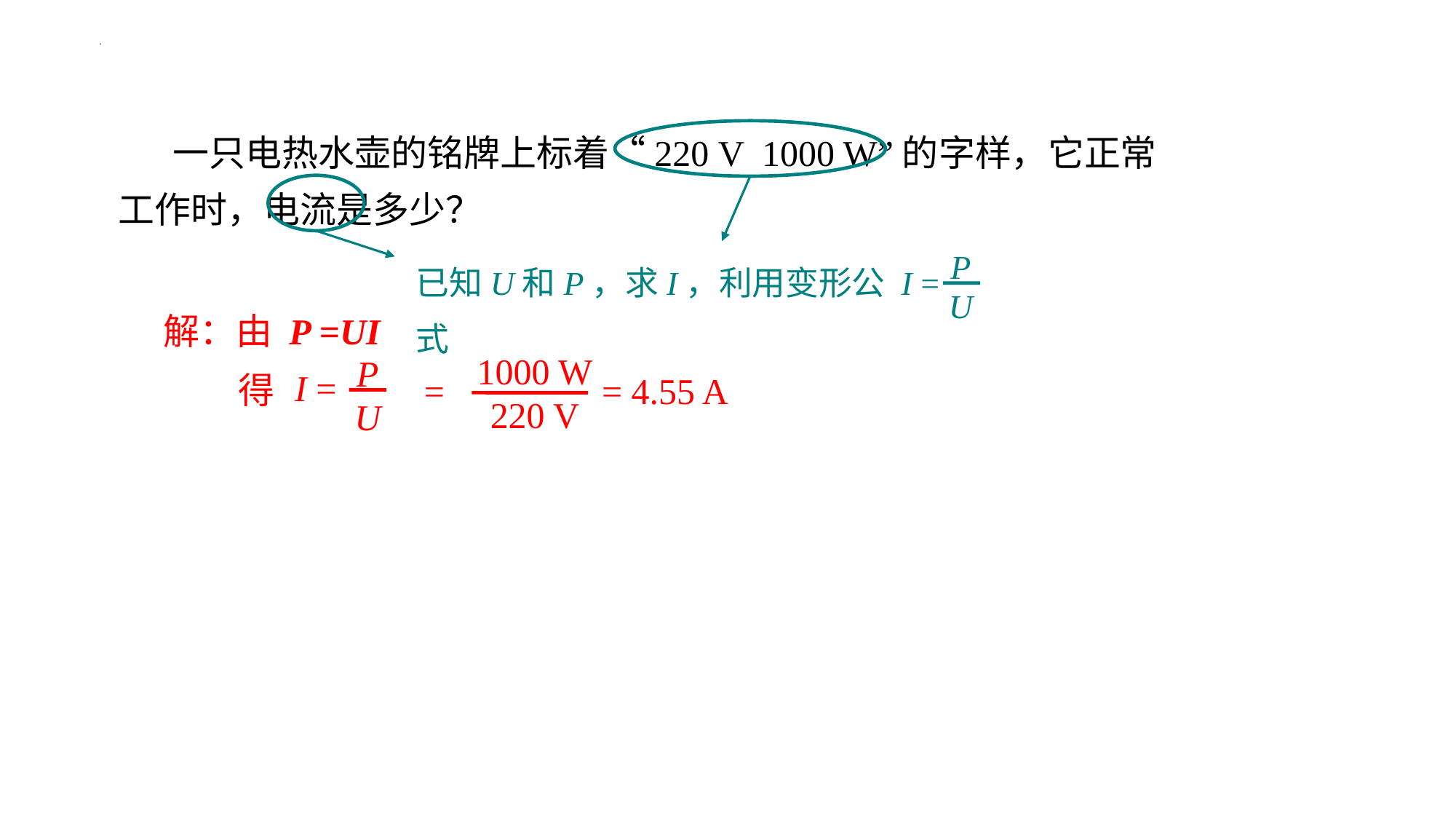

一只电热水壶的铭牌上标着“220 V  1000 W”的字样，它正常工作时，电流是多少？

P
U

I =
已知U和P，求I，利用变形公式
解：由 P =UI
1000 W
220 V

 =
 = 4.55 A
P
U

I =
得